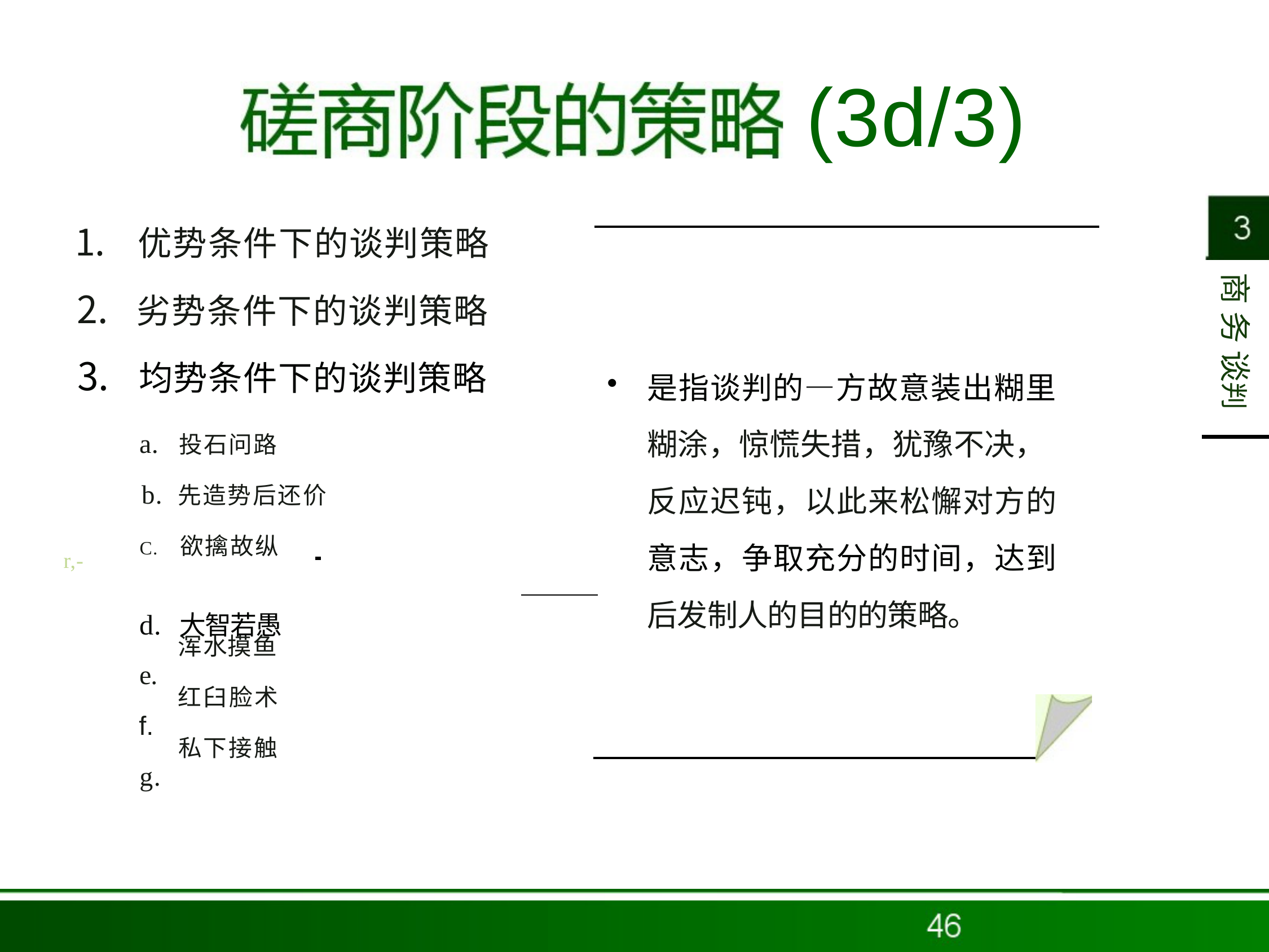

# (3d/3)

优势条件下的谈判策略
劣势条件下的谈判策略
均势条件下的谈判策略

商 务 谈判
是指谈判的—方故意装出糊里 糊涂，惊慌失措，犹豫不决，  反应迟钝，以此来松懈对方的 意志，争取充分的时间，达到 后发制人的目的的策略。
a.	投石问路
b.

先造势后还价

C.	欲擒故纵
d.	大智若愚
e.
f.
g.
r,-

浑水摸鱼
红臼脸术

私下接触